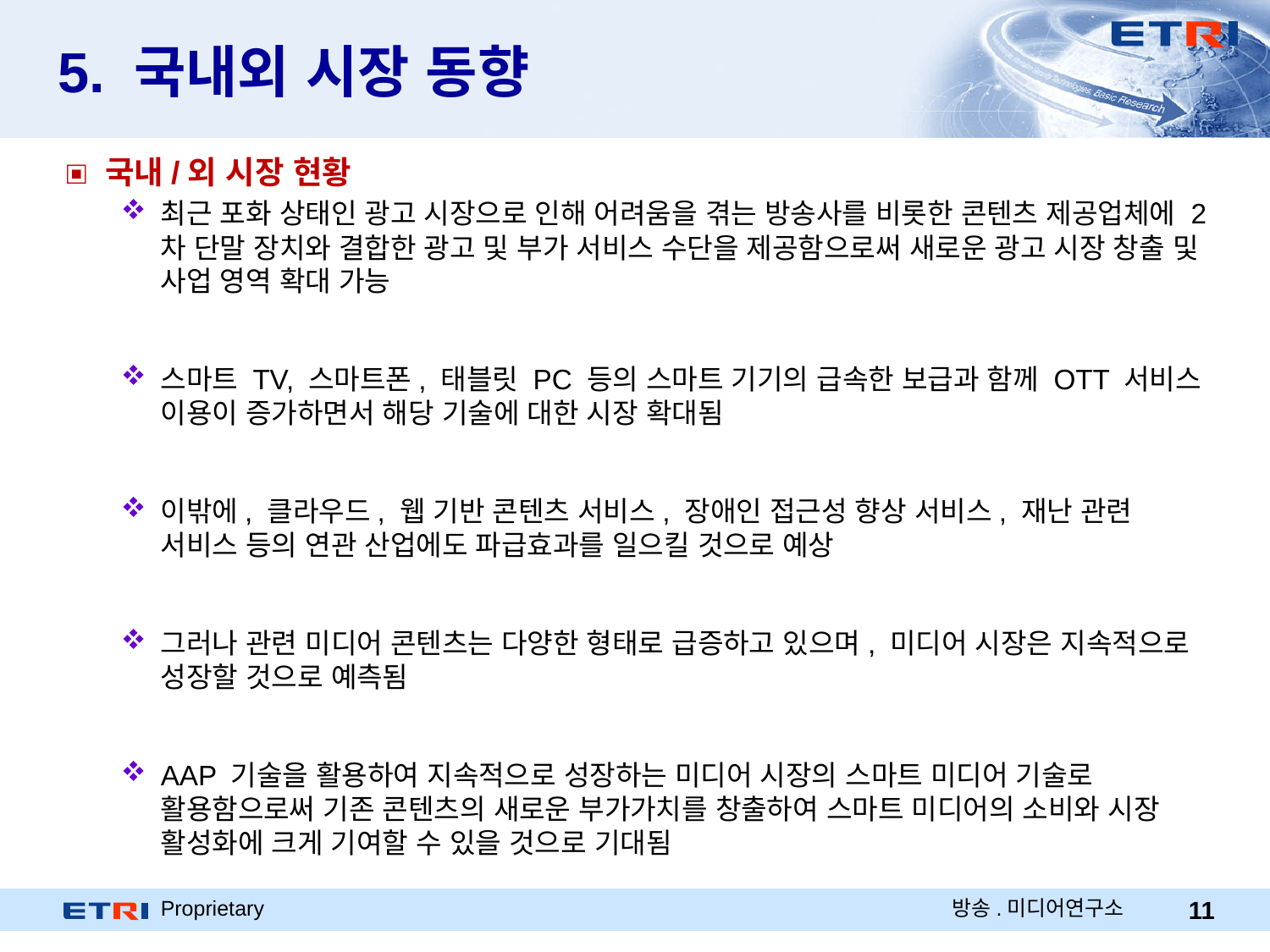

# 5. 국내외 시장 동향
국내/외 시장 현황
최근 포화 상태인 광고 시장으로 인해 어려움을 겪는 방송사를 비롯한 콘텐츠 제공업체에 2차 단말 장치와 결합한 광고 및 부가 서비스 수단을 제공함으로써 새로운 광고 시장 창출 및 사업 영역 확대 가능

스마트 TV, 스마트폰, 태블릿 PC 등의 스마트 기기의 급속한 보급과 함께 OTT 서비스 이용이 증가하면서 해당 기술에 대한 시장 확대됨

이밖에, 클라우드, 웹 기반 콘텐츠 서비스, 장애인 접근성 향상 서비스, 재난 관련 서비스 등의 연관 산업에도 파급효과를 일으킬 것으로 예상

그러나 관련 미디어 콘텐츠는 다양한 형태로 급증하고 있으며, 미디어 시장은 지속적으로 성장할 것으로 예측됨

AAP 기술을 활용하여 지속적으로 성장하는 미디어 시장의 스마트 미디어 기술로 활용함으로써 기존 콘텐츠의 새로운 부가가치를 창출하여 스마트 미디어의 소비와 시장 활성화에 크게 기여할 수 있을 것으로 기대됨
방송.미디어연구소
11